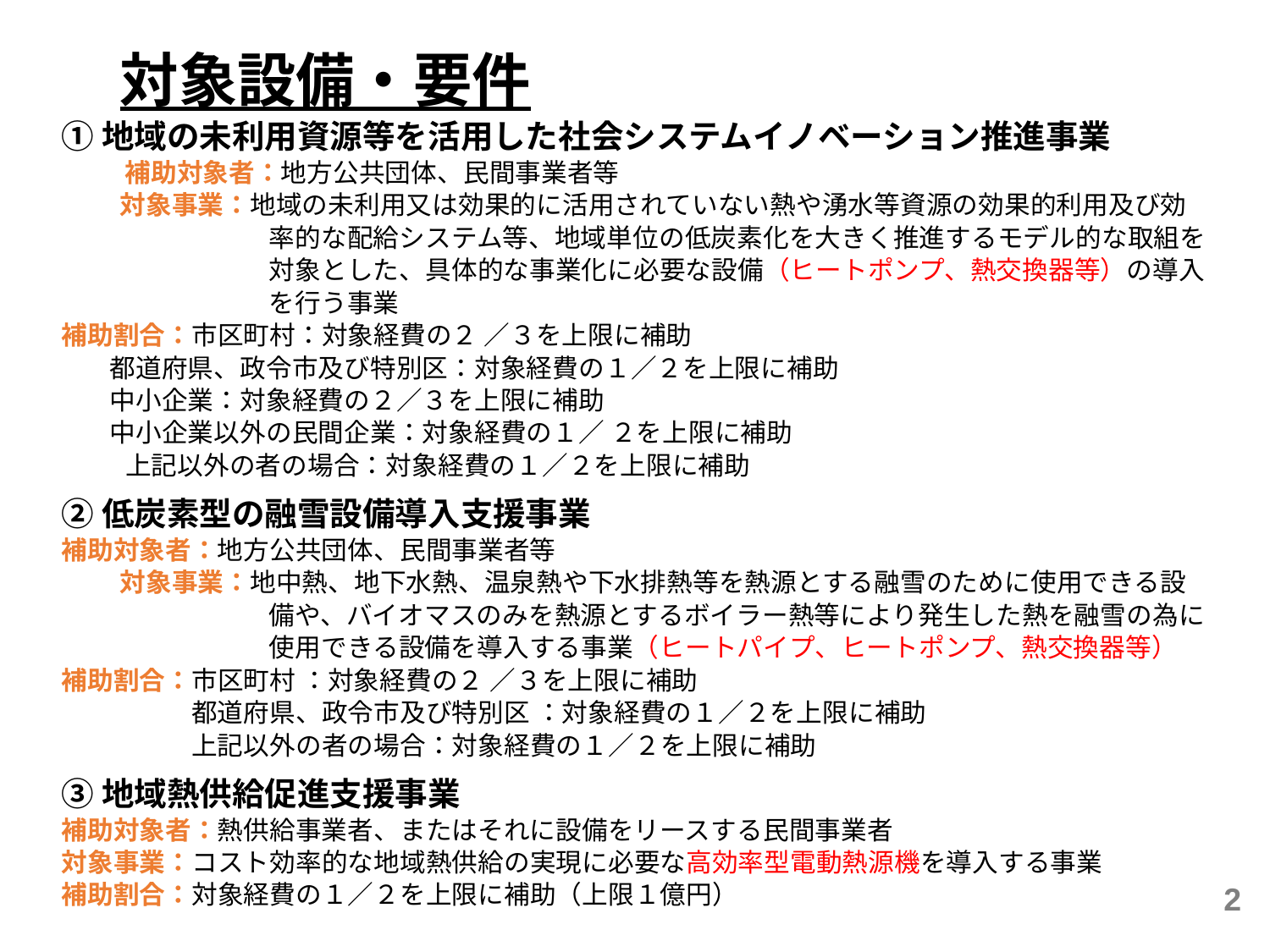

# 対象設備・要件
①地域の未利用資源等を活用した社会システムイノベーション推進事業
補助対象者：地方公共団体、民間事業者等
対象事業：地域の未利用又は効果的に活用されていない熱や湧水等資源の効果的利用及び効率的な配給システム等、地域単位の低炭素化を大きく推進するモデル的な取組を対象とした、具体的な事業化に必要な設備（ヒートポンプ、熱交換器等）の導入を行う事業
補助割合：市区町村：対象経費の２ ／３を上限に補助
 都道府県、政令市及び特別区：対象経費の１／２を上限に補助
 中小企業：対象経費の２／３を上限に補助
 中小企業以外の民間企業：対象経費の１／ ２を上限に補助
 　　上記以外の者の場合：対象経費の１／２を上限に補助
②低炭素型の融雪設備導入支援事業
補助対象者：地方公共団体、民間事業者等
対象事業：地中熱、地下水熱、温泉熱や下水排熱等を熱源とする融雪のために使用できる設備や、バイオマスのみを熱源とするボイラー熱等により発生した熱を融雪の為に使用できる設備を導入する事業（ヒートパイプ、ヒートポンプ、熱交換器等）
補助割合：市区町村 ：対象経費の２ ／３を上限に補助
　　　　　都道府県、政令市及び特別区 ：対象経費の１／２を上限に補助
　　　　　上記以外の者の場合：対象経費の１／２を上限に補助
③地域熱供給促進支援事業
補助対象者：熱供給事業者、またはそれに設備をリースする民間事業者
対象事業：コスト効率的な地域熱供給の実現に必要な高効率型電動熱源機を導入する事業
補助割合：対象経費の１／２を上限に補助（上限１億円）
2